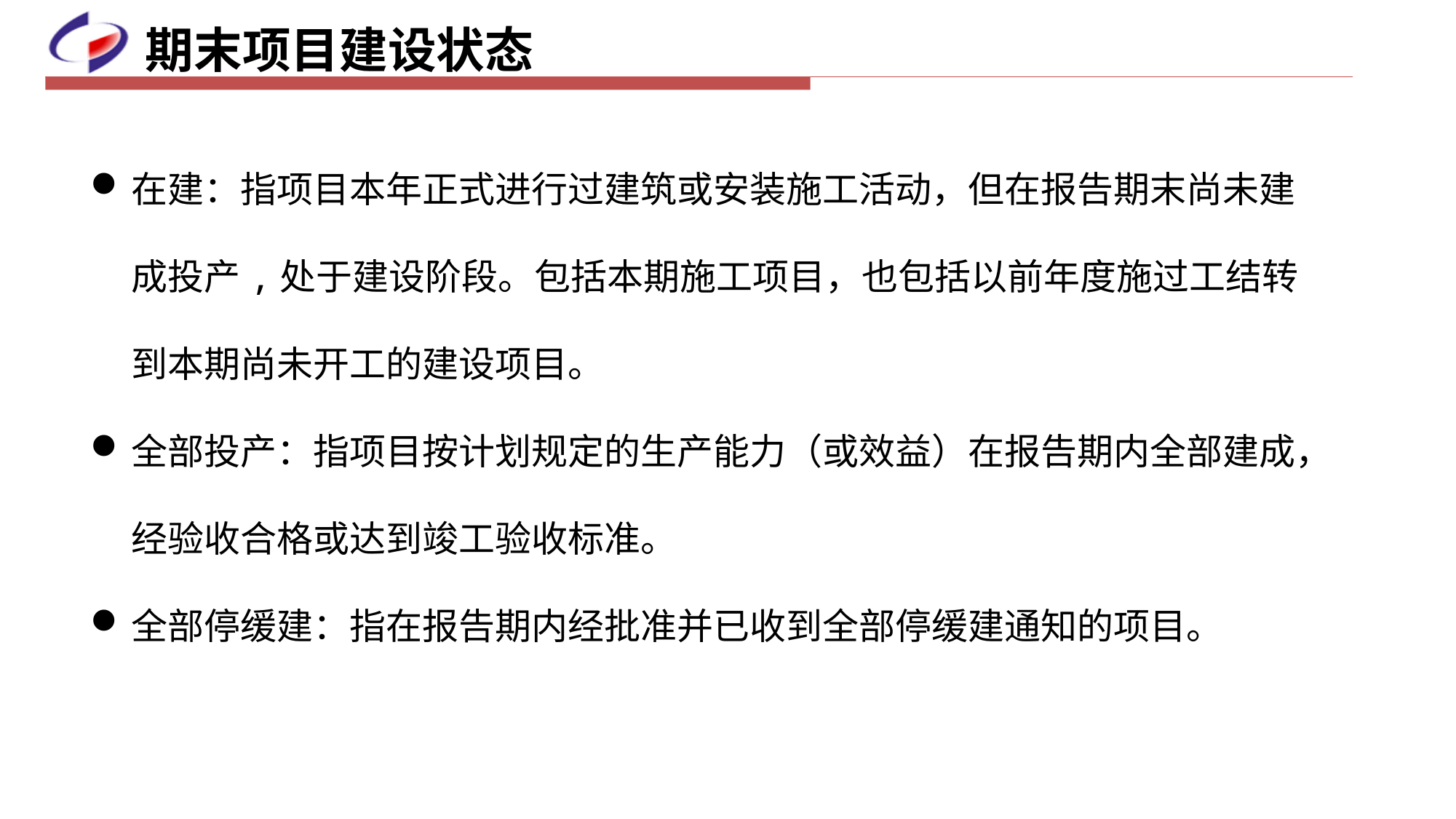

期末项目建设状态
在建：指项目本年正式进行过建筑或安装施工活动，但在报告期末尚未建成投产,处于建设阶段。包括本期施工项目，也包括以前年度施过工结转到本期尚未开工的建设项目。
全部投产：指项目按计划规定的生产能力（或效益）在报告期内全部建成，经验收合格或达到竣工验收标准。
全部停缓建：指在报告期内经批准并已收到全部停缓建通知的项目。